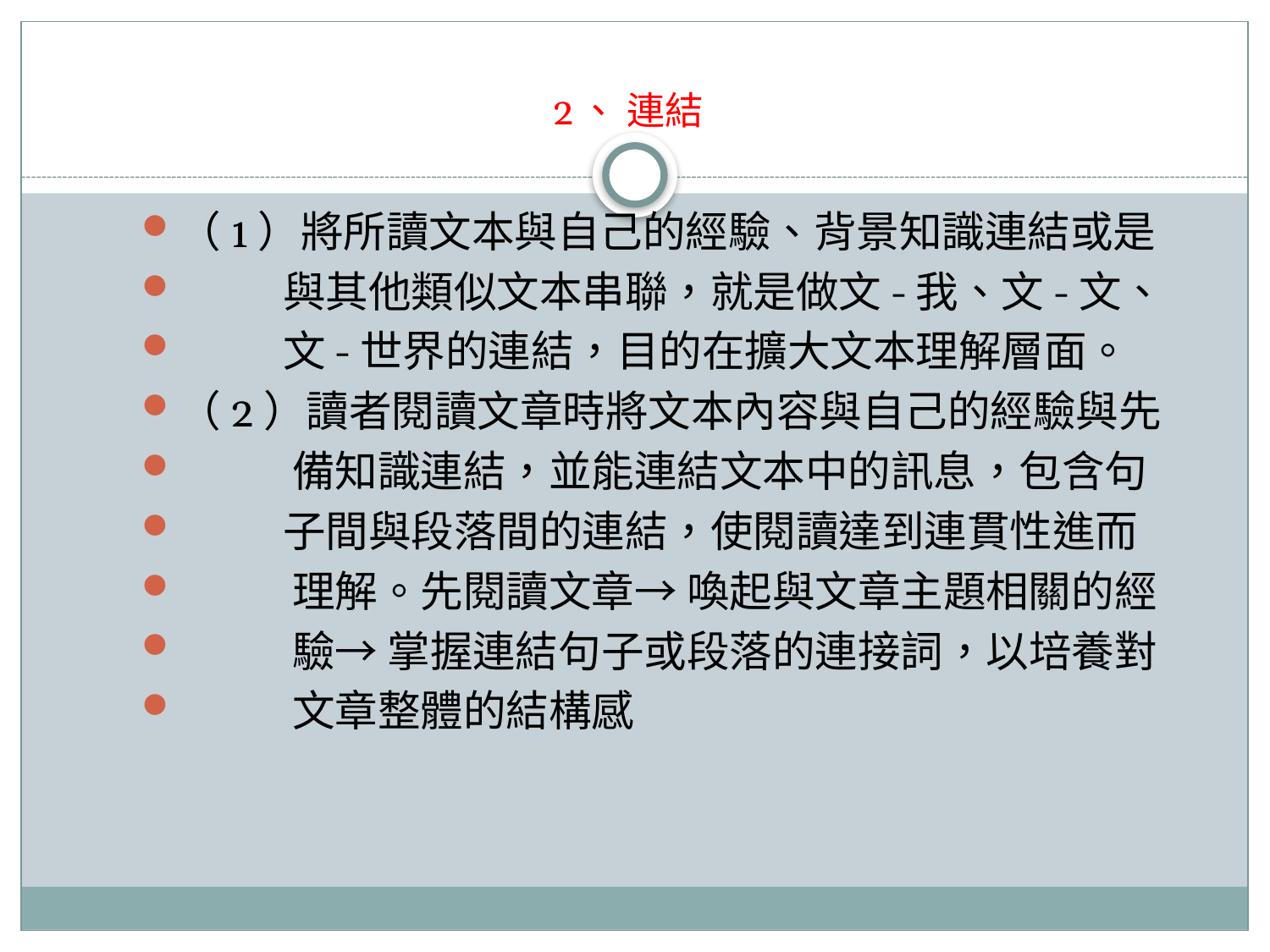

# 2、 連結
（1）將所讀文本與自己的經驗、背景知識連結或是
          與其他類似文本串聯，就是做文-我、文-文、
          文-世界的連結，目的在擴大文本理解層面。
（2）讀者閱讀文章時將文本內容與自己的經驗與先
           備知識連結，並能連結文本中的訊息，包含句
          子間與段落間的連結，使閱讀達到連貫性進而
           理解。先閱讀文章→ 喚起與文章主題相關的經
           驗→ 掌握連結句子或段落的連接詞，以培養對
           文章整體的結構感